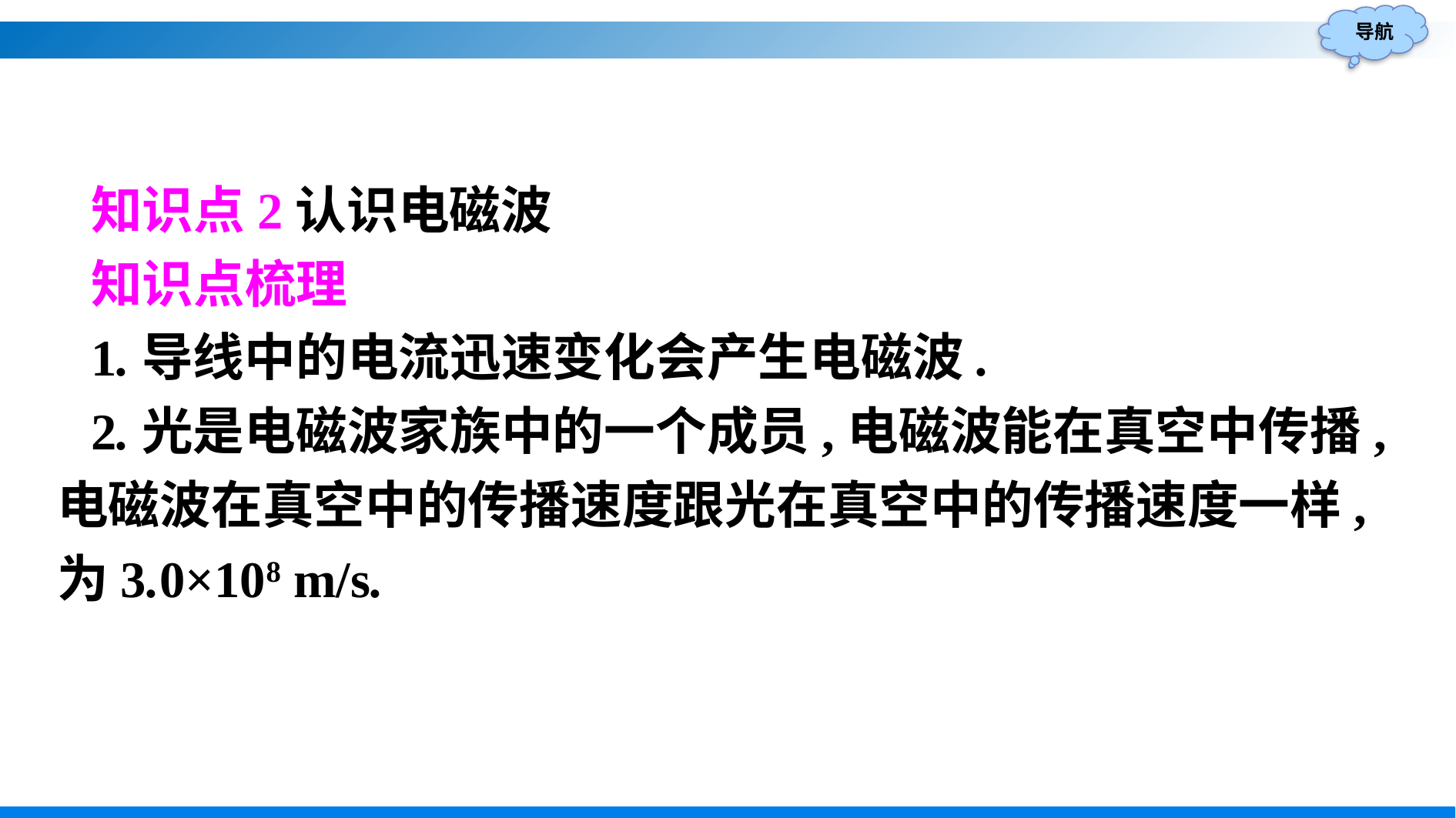

知识点2认识电磁波
知识点梳理
1.导线中的电流迅速变化会产生电磁波.
2.光是电磁波家族中的一个成员,电磁波能在真空中传播,电磁波在真空中的传播速度跟光在真空中的传播速度一样,为3.0×108 m/s.